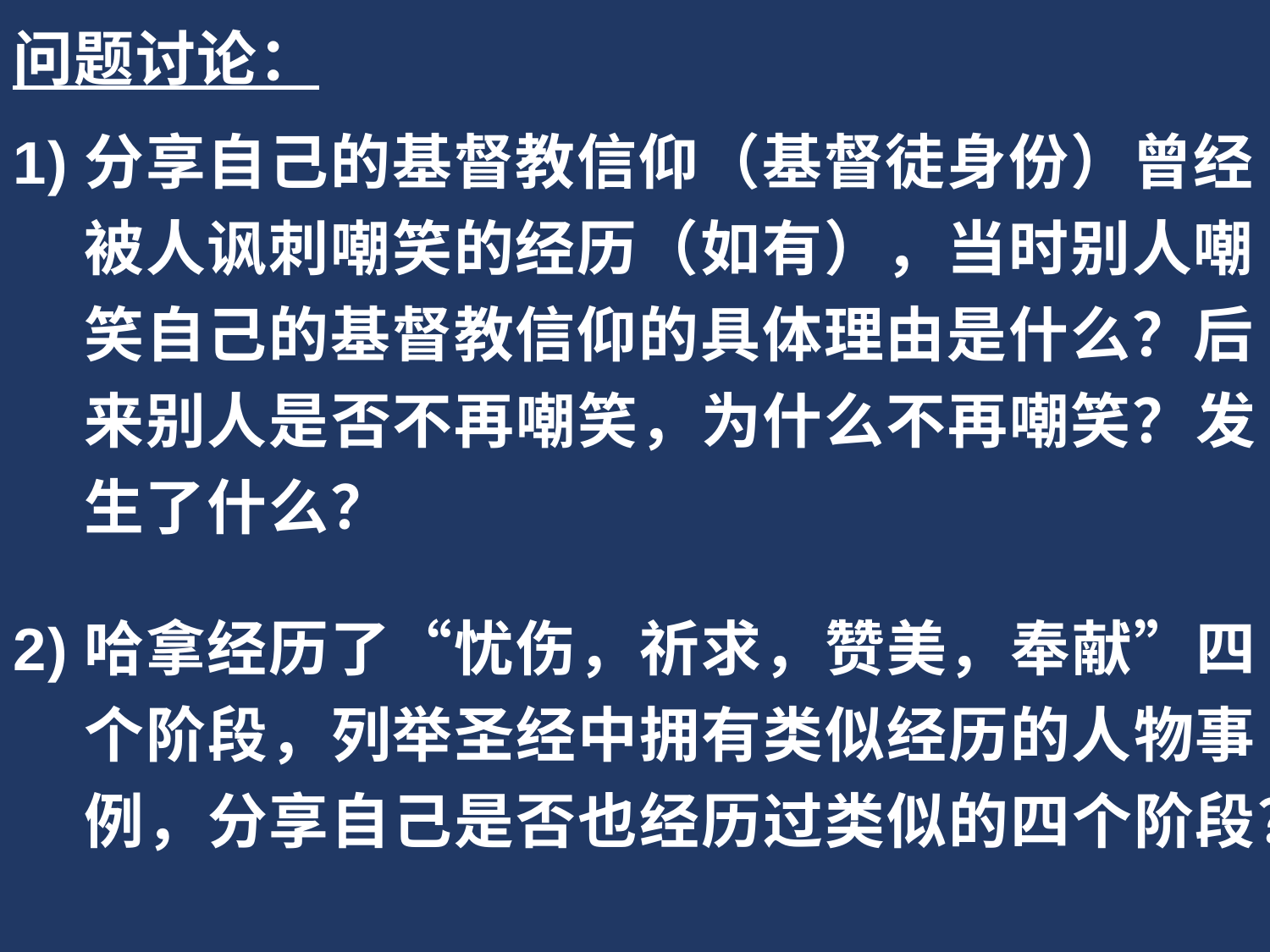

问题讨论：
分享自己的基督教信仰（基督徒身份）曾经被人讽刺嘲笑的经历（如有），当时别人嘲笑自己的基督教信仰的具体理由是什么？后来别人是否不再嘲笑，为什么不再嘲笑？发生了什么？

哈拿经历了“忧伤，祈求，赞美，奉献”四个阶段，列举圣经中拥有类似经历的人物事例，分享自己是否也经历过类似的四个阶段？